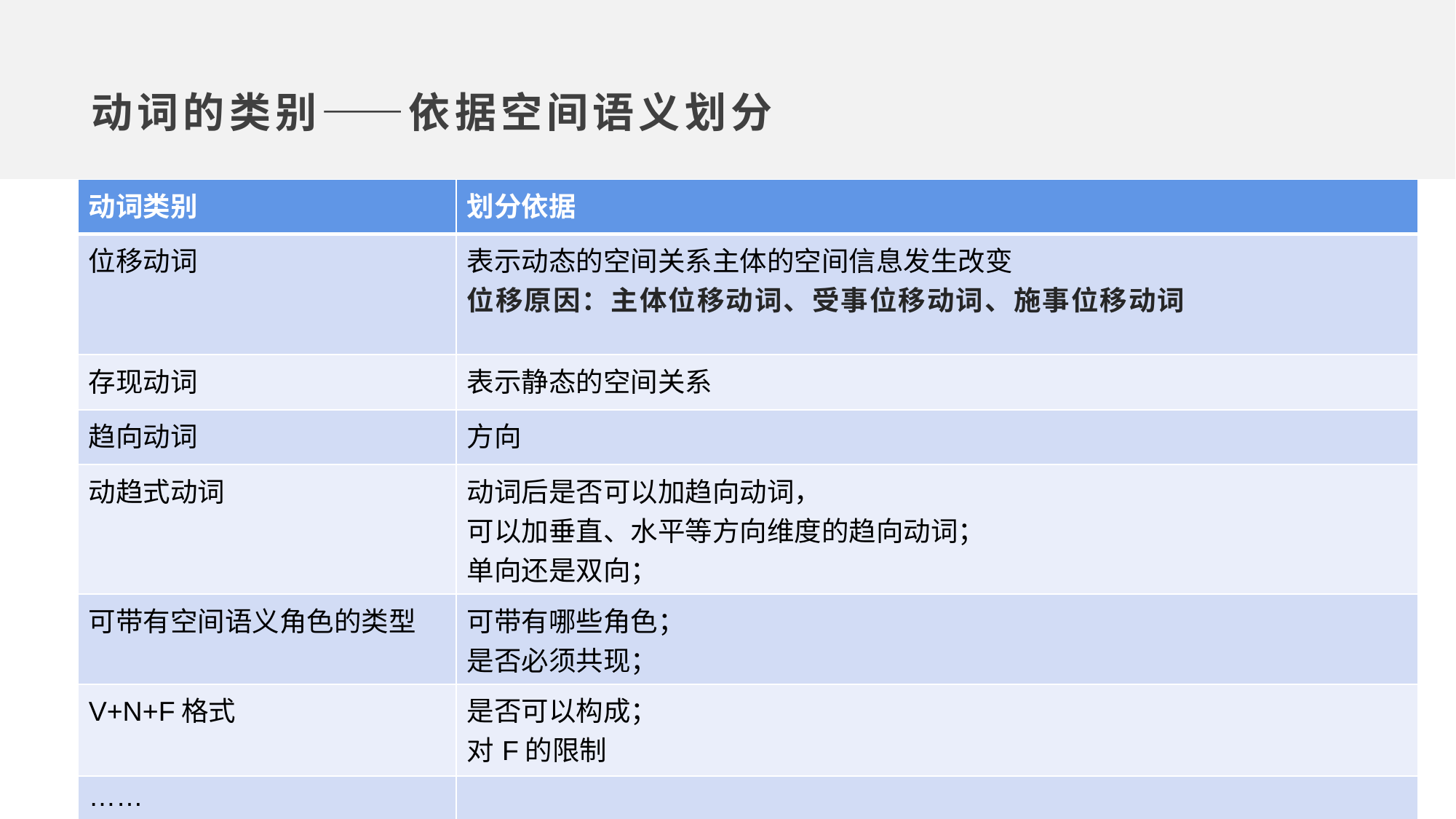

动词的类别——依据空间语义划分
#
| 动词类别 | 划分依据 |
| --- | --- |
| 位移动词 | 表示动态的空间关系主体的空间信息发生改变 位移原因：主体位移动词、受事位移动词、施事位移动词 |
| 存现动词 | 表示静态的空间关系 |
| 趋向动词 | 方向 |
| 动趋式动词 | 动词后是否可以加趋向动词， 可以加垂直、水平等方向维度的趋向动词； 单向还是双向； |
| 可带有空间语义角色的类型 | 可带有哪些角色； 是否必须共现； |
| V+N+F格式 | 是否可以构成； 对F的限制 |
| …… |  |